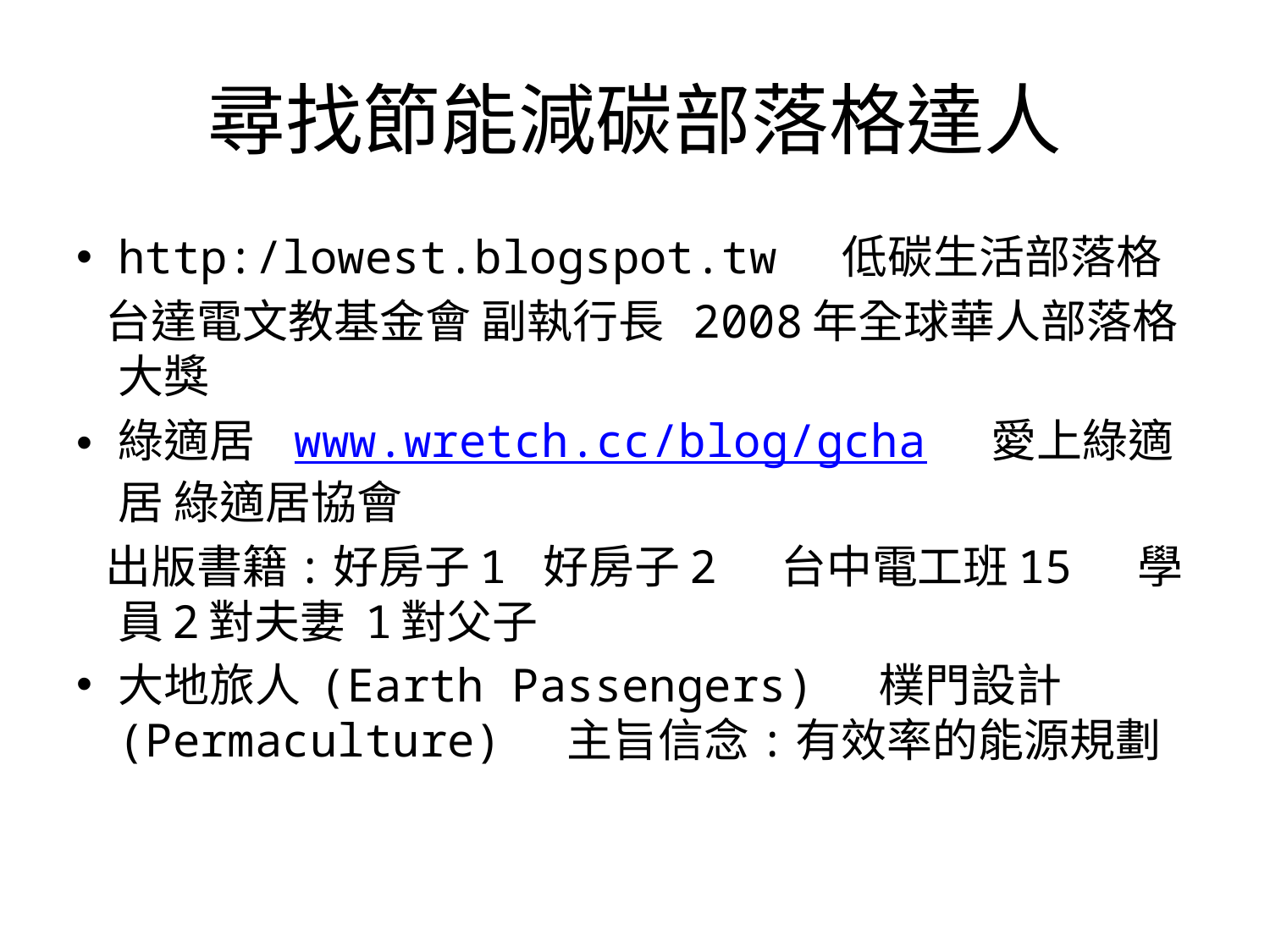

# 尋找節能減碳部落格達人
http:/lowest.blogspot.tw  低碳生活部落格
  台達電文教基金會 副執行長  2008年全球華人部落格大獎
綠適居   www.wretch.cc/blog/gcha  愛上綠適居 綠適居協會
  出版書籍:好房子1 好房子2  台中電工班15  學員2對夫妻 1對父子
大地旅人 (Earth Passengers)  樸門設計(Permaculture)  主旨信念:有效率的能源規劃